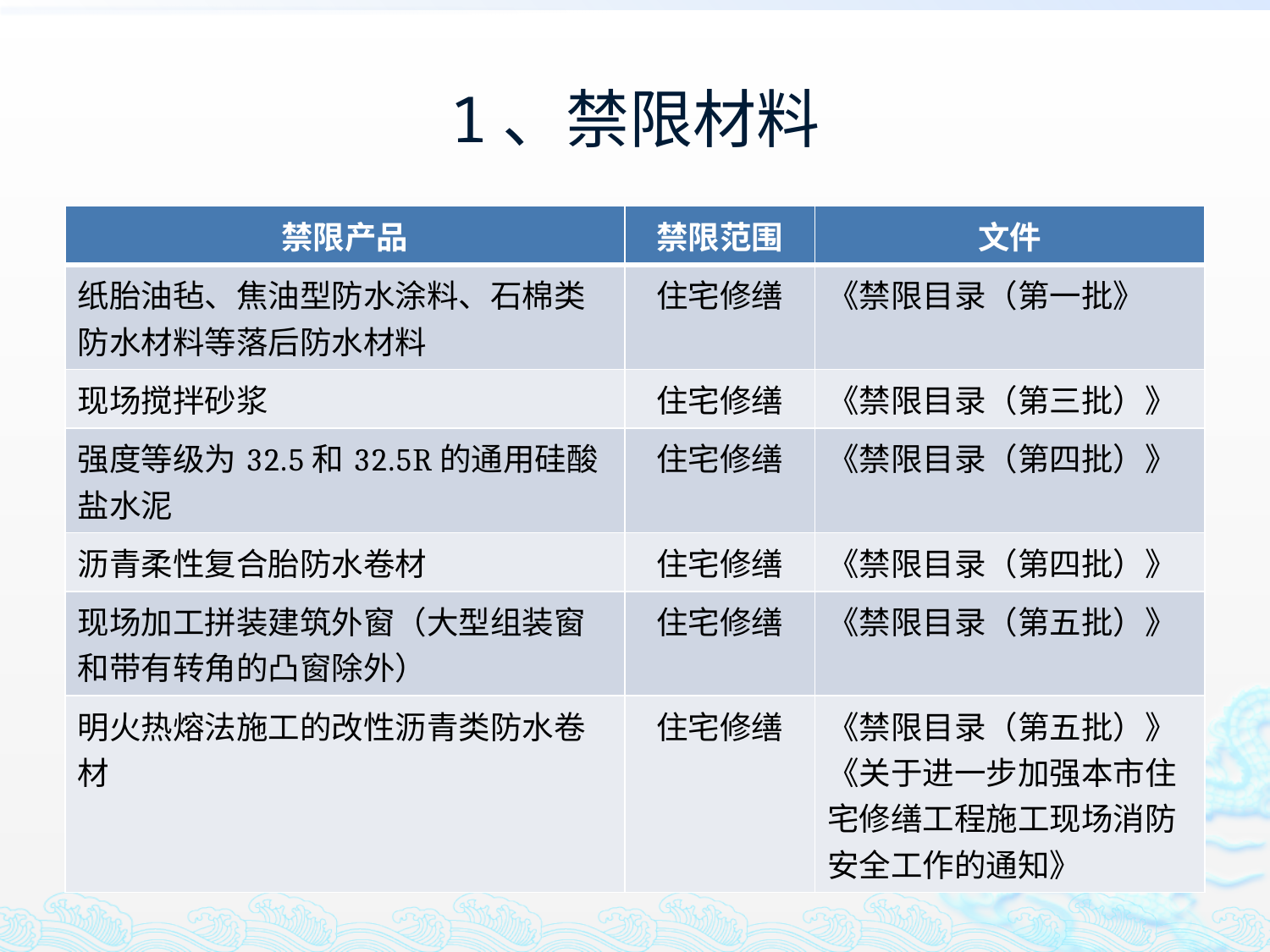

1、禁限材料

| 禁限产品 | 禁限范围 | 文件 |
| --- | --- | --- |
| 纸胎油毡、焦油型防水涂料、石棉类防水材料等落后防水材料 | 住宅修缮 | 《禁限目录（第一批》 |
| 现场搅拌砂浆 | 住宅修缮 | 《禁限目录（第三批）》 |
| 强度等级为32.5和32.5R的通用硅酸盐水泥 | 住宅修缮 | 《禁限目录（第四批）》 |
| 沥青柔性复合胎防水卷材 | 住宅修缮 | 《禁限目录（第四批）》 |
| 现场加工拼装建筑外窗（大型组装窗和带有转角的凸窗除外） | 住宅修缮 | 《禁限目录（第五批）》 |
| 明火热熔法施工的改性沥青类防水卷材 | 住宅修缮 | 《禁限目录（第五批）》 《关于进一步加强本市住宅修缮工程施工现场消防安全工作的通知》 |